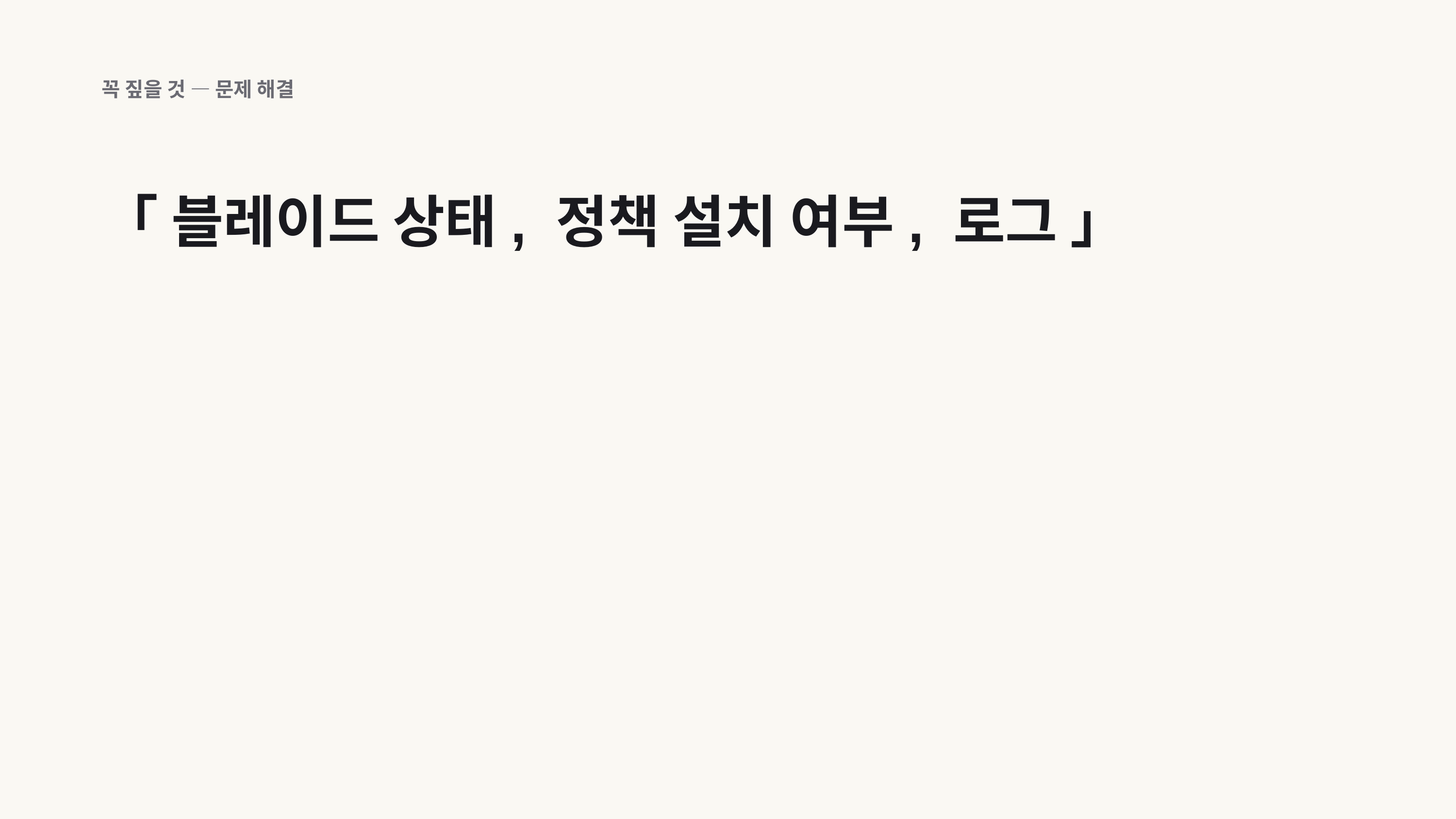

꼭 짚을 것 — 문제 해결
「 블레이드 상태, 정책 설치 여부, 로그 」